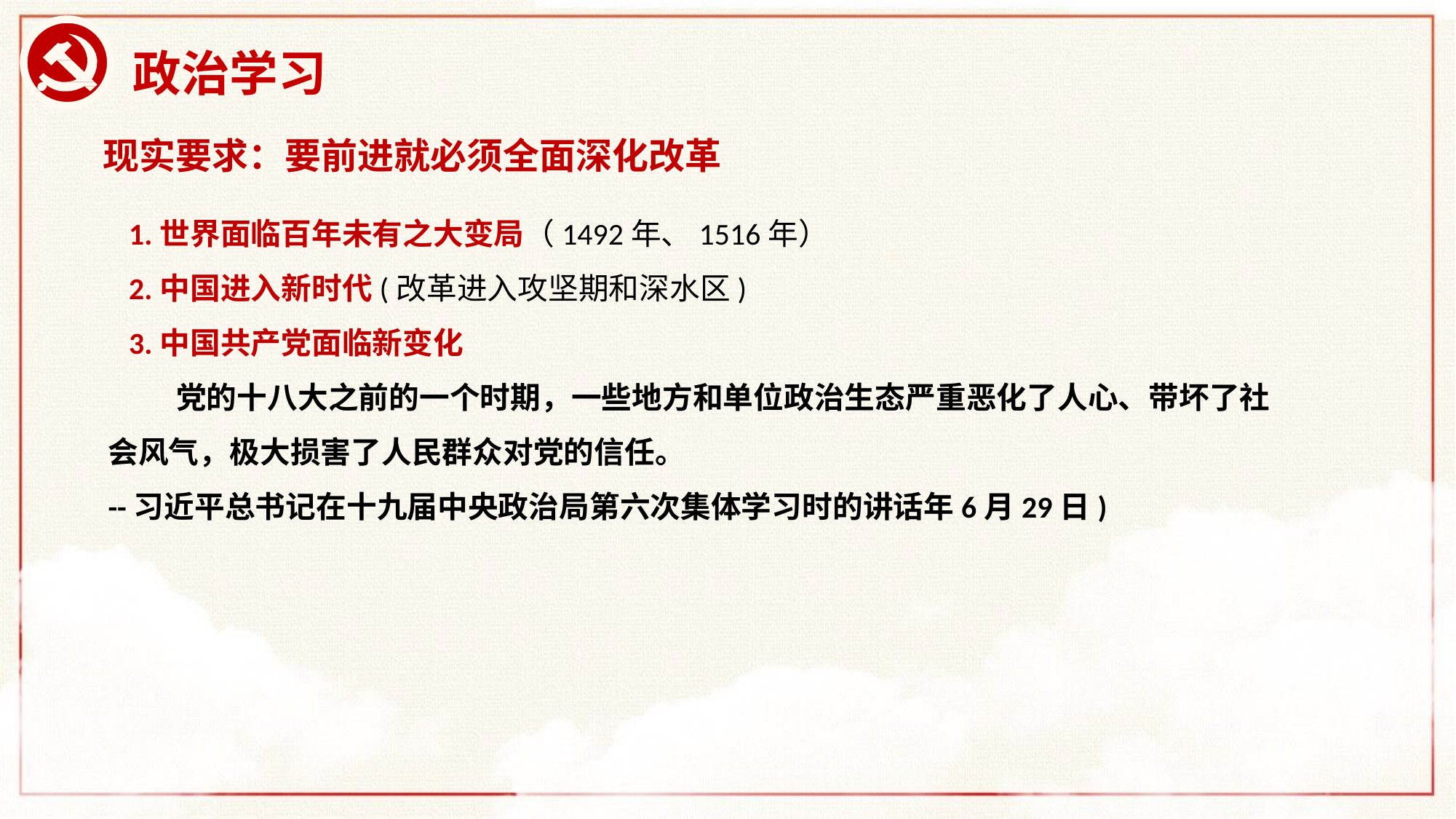

# 政治学习
现实要求：要前进就必须全面深化改革
   1.世界面临百年未有之大变局（1492年、1516年）
   2.中国进入新时代(改革进入攻坚期和深水区)
   3.中国共产党面临新变化
         党的十八大之前的一个时期，一些地方和单位政治生态严重恶化了人心、带坏了社会风气，极大损害了人民群众对党的信任。
--习近平总书记在十九届中央政治局第六次集体学习时的讲话年6月29日)